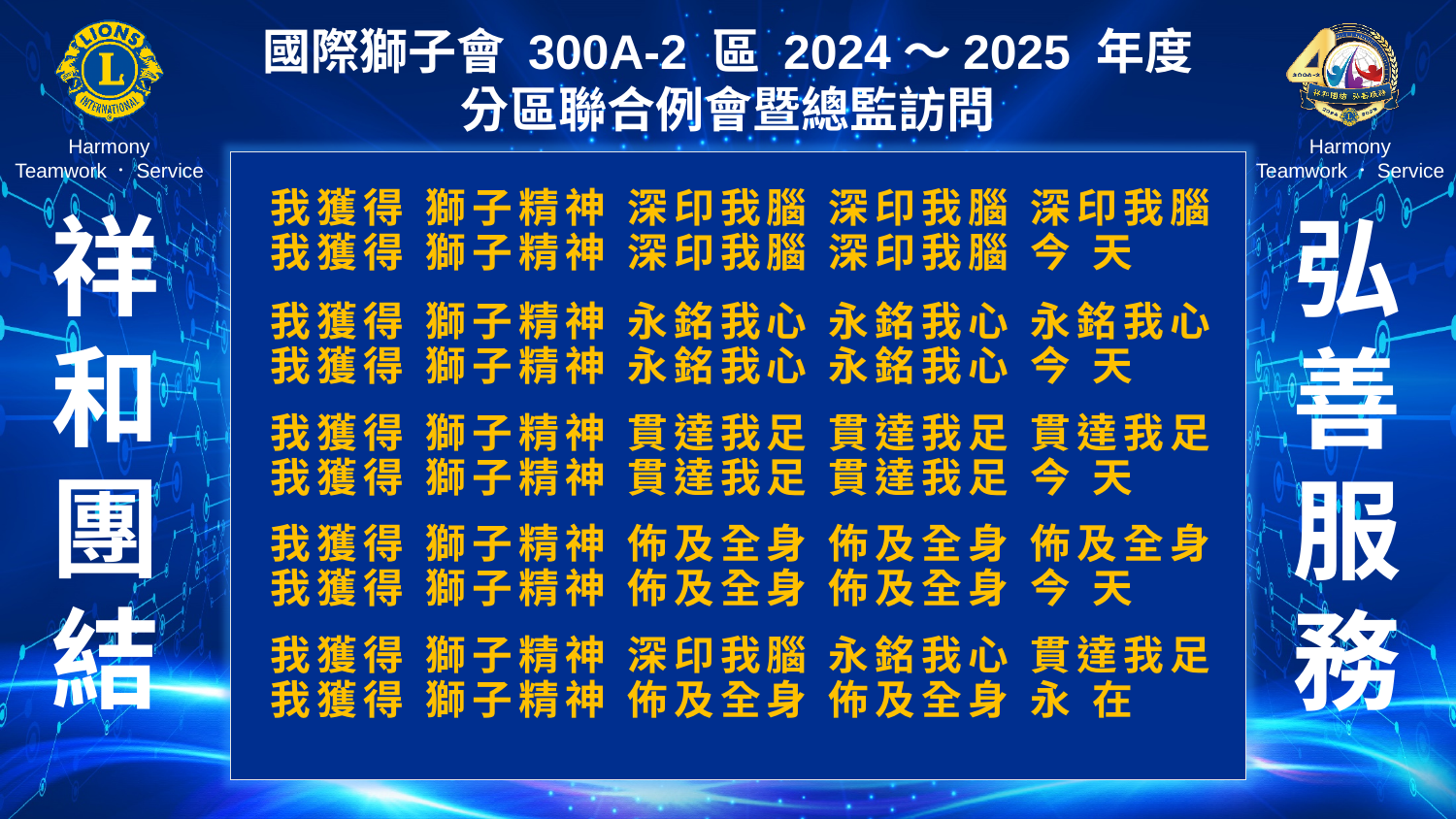

我獲得 獅子精神 深印我腦 深印我腦 深印我腦
 我獲得 獅子精神 深印我腦 深印我腦 今 天

 我獲得 獅子精神 永銘我心 永銘我心 永銘我心
 我獲得 獅子精神 永銘我心 永銘我心 今 天

 我獲得 獅子精神 貫達我足 貫達我足 貫達我足
 我獲得 獅子精神 貫達我足 貫達我足 今 天

 我獲得 獅子精神 佈及全身 佈及全身 佈及全身
 我獲得 獅子精神 佈及全身 佈及全身 今 天

 我獲得 獅子精神 深印我腦 永銘我心 貫達我足
 我獲得 獅子精神 佈及全身 佈及全身 永 在